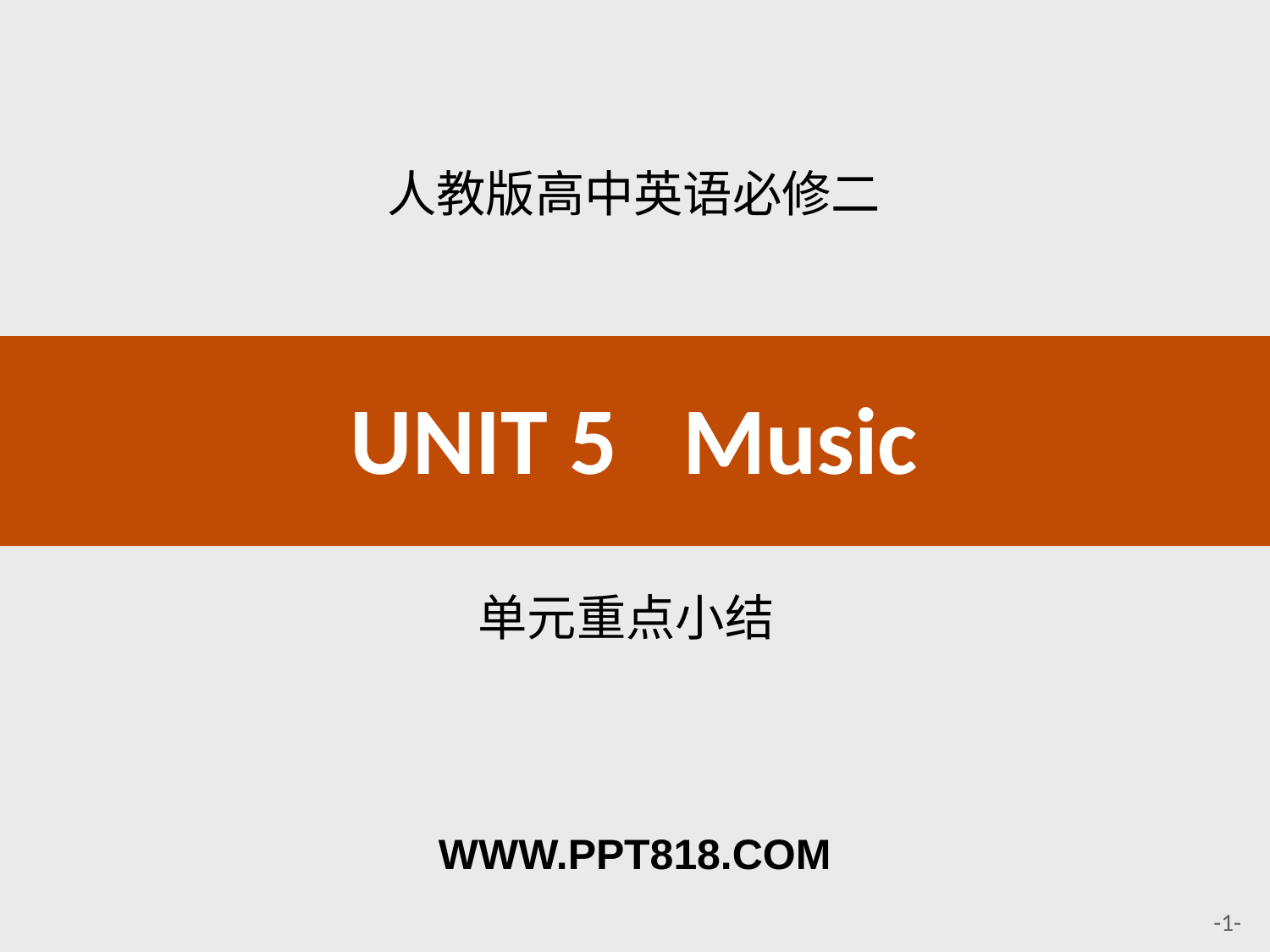

人教版高中英语必修二
UNIT 5   Music
# 单元重点小结
WWW.PPT818.COM